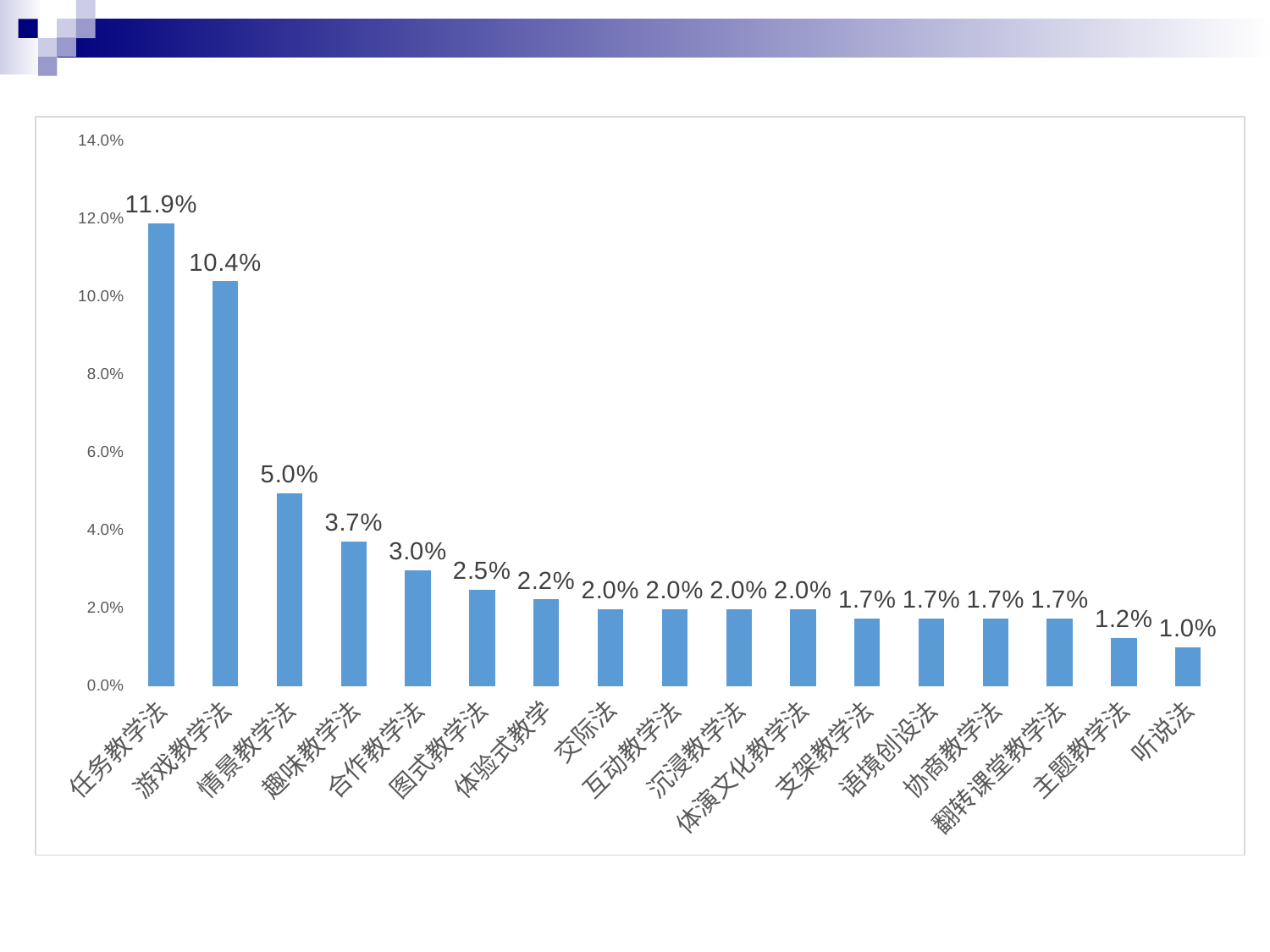

### Chart

| Category |  |
|---|---|
| 任务教学法 | 0.118811881188119 |
| 游戏教学法 | 0.103960396039604 |
| 情景教学法 | 0.0495049504950495 |
| 趣味教学法 | 0.0371287128712871 |
| 合作教学法 | 0.0297029702970297 |
| 图式教学法 | 0.0247524752475248 |
| 体验式教学 | 0.0222772277227723 |
| 交际法 | 0.0198019801980198 |
| 互动教学法 | 0.0198019801980198 |
| 沉浸教学法 | 0.0198019801980198 |
| 体演文化教学法 | 0.0198019801980198 |
| 支架教学法 | 0.0173267326732673 |
| 语境创设法 | 0.0173267326732673 |
| 协商教学法 | 0.0173267326732673 |
| 翻转课堂教学法 | 0.0173267326732673 |
| 主题教学法 | 0.0123762376237624 |
| 听说法 | 0.0099009900990099 |